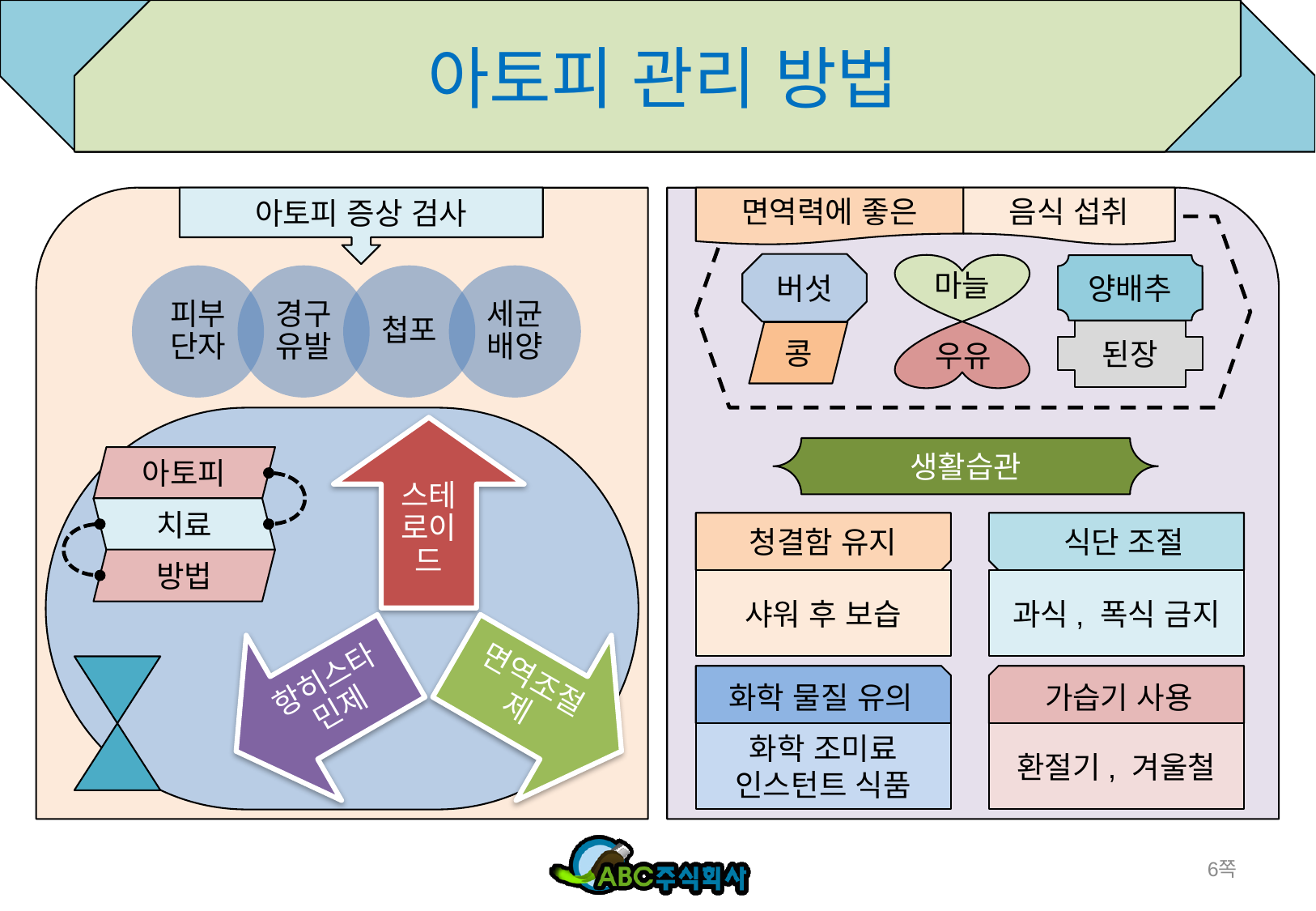

# 아토피 관리 방법

아토피 증상 검사
피부단자
경구유발
첩포
세균배양

스테로이드
면역조절제
항히스타민제
아토피
치료
방법

면역력에 좋은
음식 섭취

버섯
마늘
양배추
된장

콩
우유
생활습관

청결함 유지
식단 조절
샤워 후 보습
과식, 폭식 금지
화학 물질 유의
가습기 사용
화학 조미료
인스턴트 식품
환절기, 겨울철
6쪽